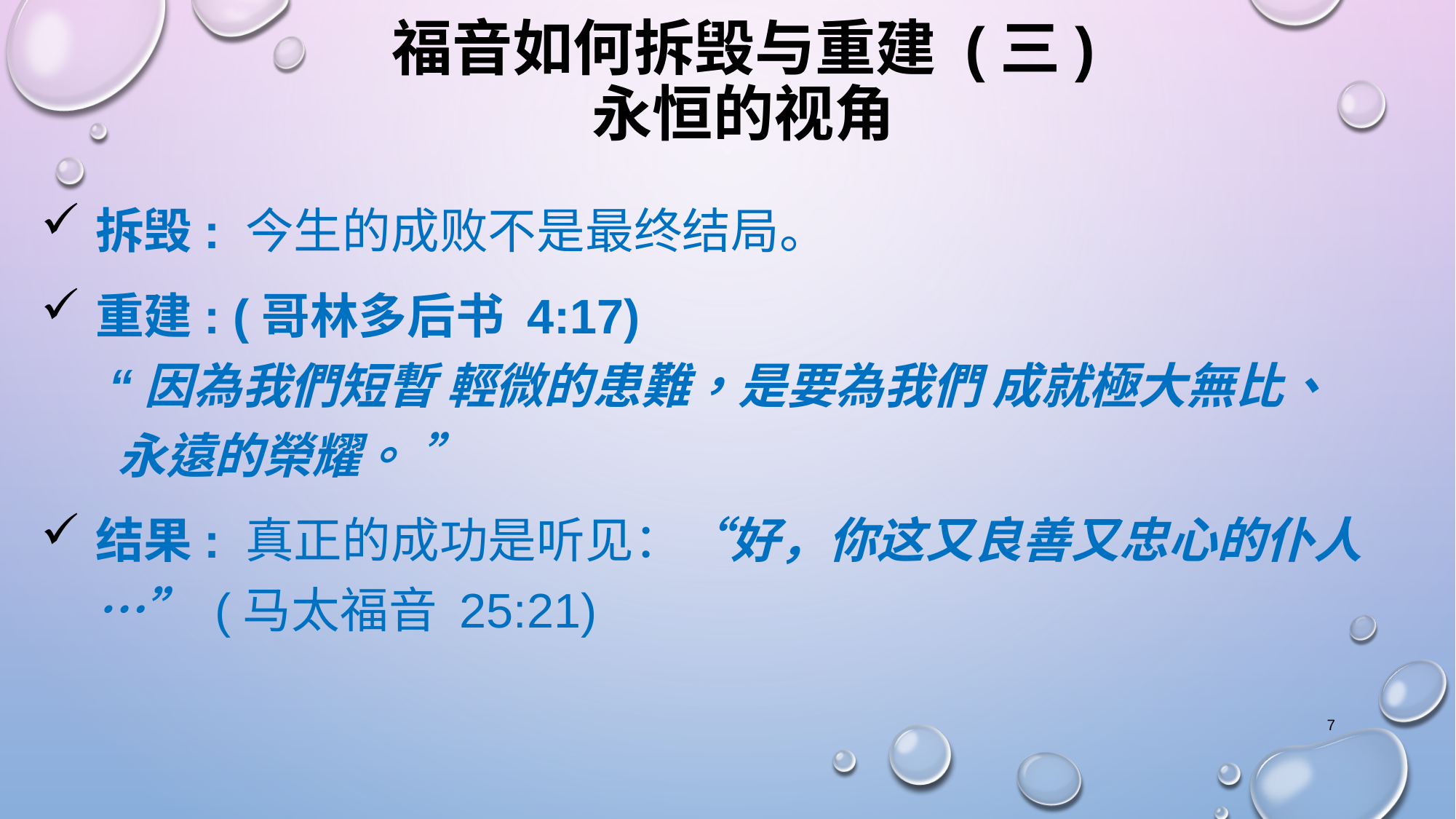

# 福音如何拆毁与重建 (三) 永恒的视角
拆毁: 今生的成败不是最终结局。
重建: (哥林多后书 4:17)
 “因為我們短暫 輕微的患難，是要為我們 成就極大無比、
  永遠的榮耀。 ”
结果: 真正的成功是听见：“好，你这又良善又忠心的仆人…” (马太福音 25:21)
7